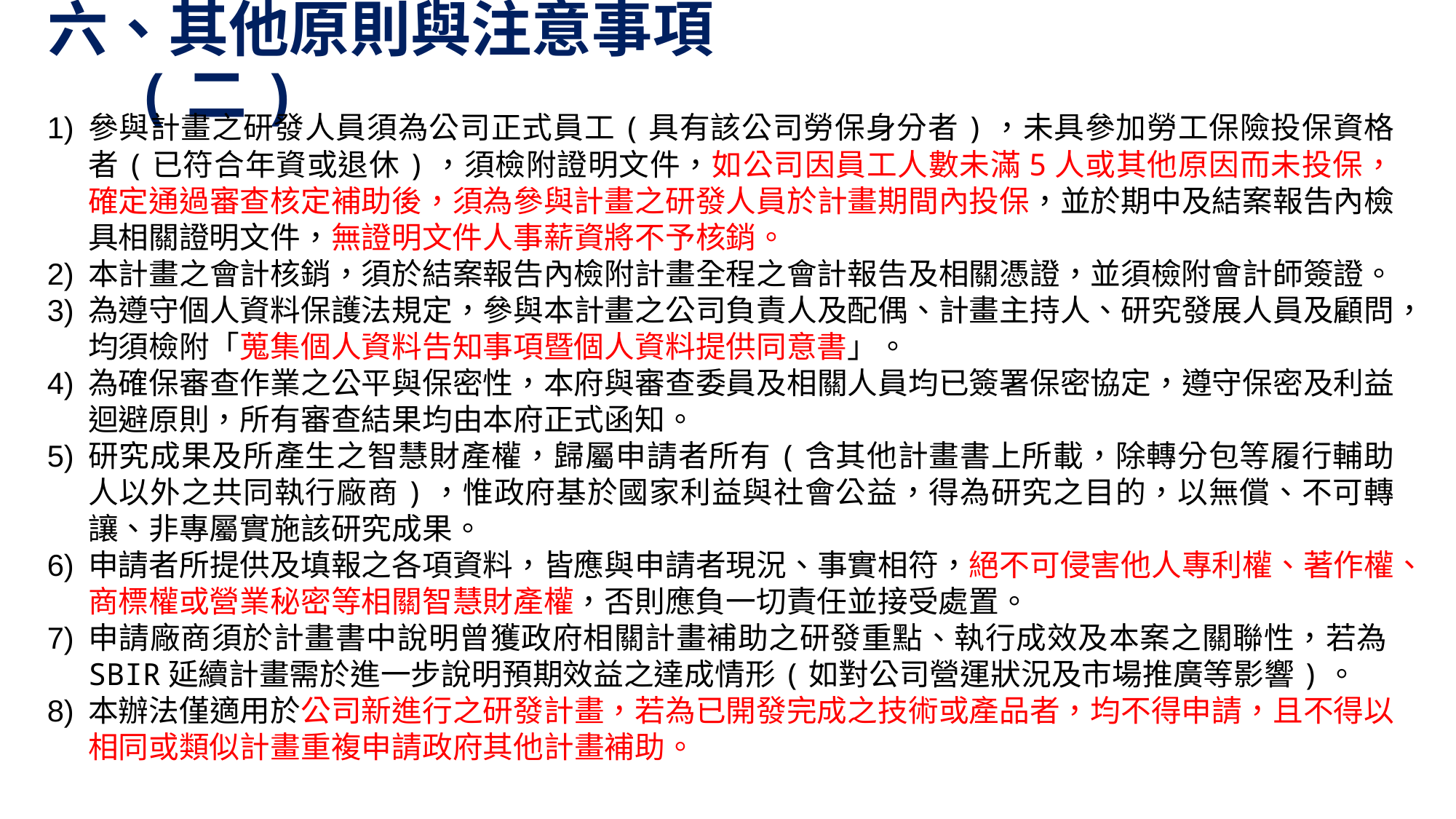

# 六、其他原則與注意事項(二)
參與計畫之研發人員須為公司正式員工(具有該公司勞保身分者)，未具參加勞工保險投保資格者(已符合年資或退休)，須檢附證明文件，如公司因員工人數未滿5人或其他原因而未投保，確定通過審查核定補助後，須為參與計畫之研發人員於計畫期間內投保，並於期中及結案報告內檢具相關證明文件，無證明文件人事薪資將不予核銷。
本計畫之會計核銷，須於結案報告內檢附計畫全程之會計報告及相關憑證，並須檢附會計師簽證。
為遵守個人資料保護法規定，參與本計畫之公司負責人及配偶、計畫主持人、研究發展人員及顧問，均須檢附「蒐集個人資料告知事項暨個人資料提供同意書」。
為確保審查作業之公平與保密性，本府與審查委員及相關人員均已簽署保密協定，遵守保密及利益迴避原則，所有審查結果均由本府正式函知。
研究成果及所產生之智慧財產權，歸屬申請者所有(含其他計畫書上所載，除轉分包等履行輔助人以外之共同執行廠商)，惟政府基於國家利益與社會公益，得為研究之目的，以無償、不可轉讓、非專屬實施該研究成果。
申請者所提供及填報之各項資料，皆應與申請者現況、事實相符，絕不可侵害他人專利權、著作權、商標權或營業秘密等相關智慧財產權，否則應負一切責任並接受處置。
申請廠商須於計畫書中說明曾獲政府相關計畫補助之研發重點、執行成效及本案之關聯性，若為SBIR延續計畫需於進一步說明預期效益之達成情形(如對公司營運狀況及市場推廣等影響)。
本辦法僅適用於公司新進行之研發計畫，若為已開發完成之技術或產品者，均不得申請，且不得以相同或類似計畫重複申請政府其他計畫補助。